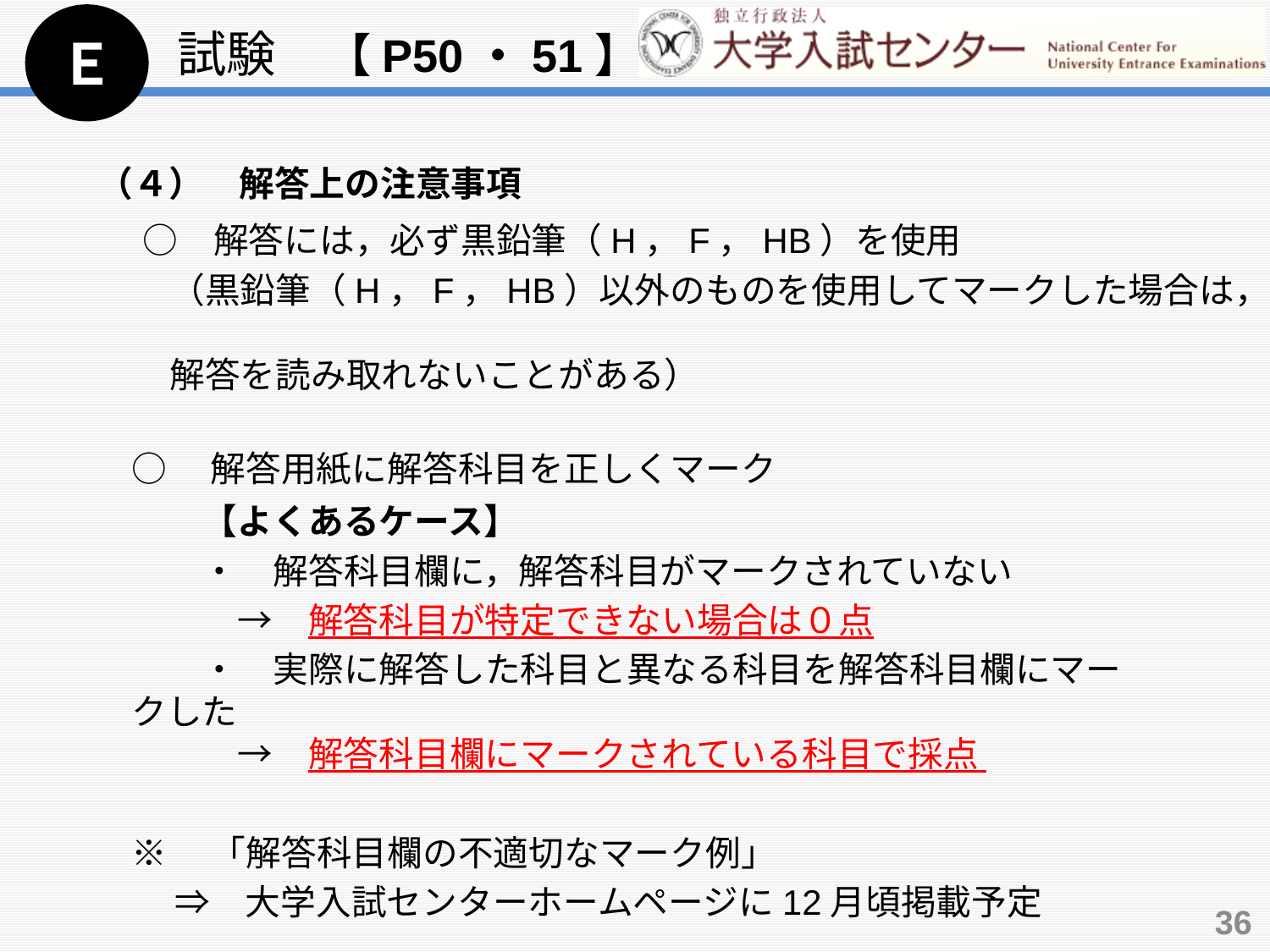

Ｅ
試験　【P50・51】
　（４）　解答上の注意事項
　○　解答には，必ず黒鉛筆（H，F，HB）を使用
（黒鉛筆（H，F，HB）以外のものを使用してマークした場合は，
解答を読み取れないことがある）
○　解答用紙に解答科目を正しくマーク
　　【よくあるケース】
　　・　解答科目欄に，解答科目がマークされていない
　　　→　解答科目が特定できない場合は０点
　　・　実際に解答した科目と異なる科目を解答科目欄にマークした
　　　→　解答科目欄にマークされている科目で採点

※　「解答科目欄の不適切なマーク例」
　 ⇒　大学入試センターホームページに12月頃掲載予定
36